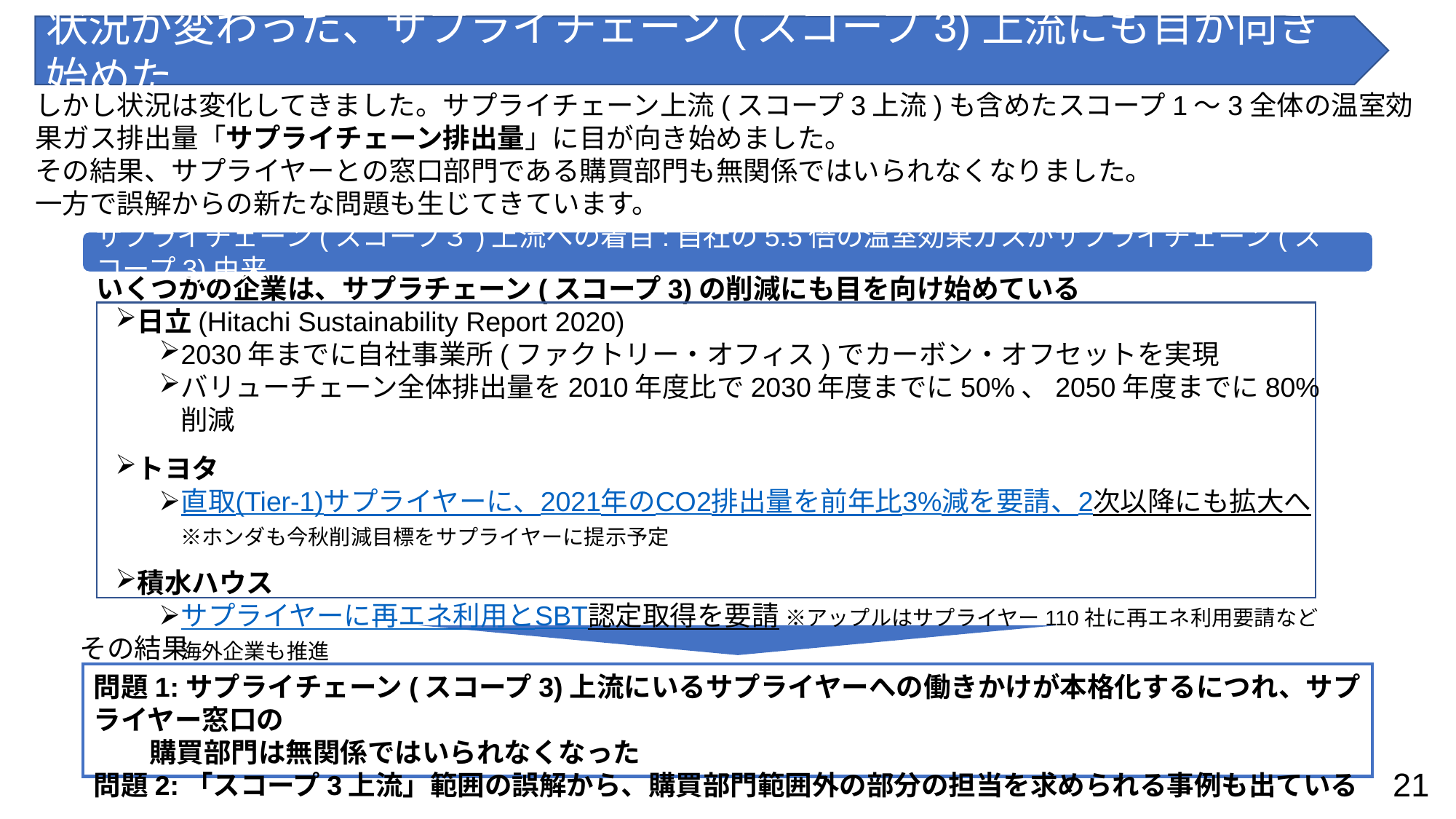

状況が変わった、サプライチェーン(スコープ3)上流にも目が向き始めた
しかし状況は変化してきました。サプライチェーン上流(スコープ3上流)も含めたスコープ1～3全体の温室効果ガス排出量「サプライチェーン排出量」に目が向き始めました。
その結果、サプライヤーとの窓口部門である購買部門も無関係ではいられなくなりました。
一方で誤解からの新たな問題も生じてきています。
サプライチェーン(スコープ３)上流への着目:自社の5.5倍の温室効果ガスがサプライチェーン(スコープ3)由来
いくつかの企業は、サプラチェーン(スコープ3)の削減にも目を向け始めている

日立(Hitachi Sustainability Report 2020)
2030年までに自社事業所(ファクトリー・オフィス)でカーボン・オフセットを実現
バリューチェーン全体排出量を2010年度比で2030年度までに50%、2050年度までに80%削減
トヨタ
直取(Tier-1)サプライヤーに、2021年のCO2排出量を前年比3%減を要請、2次以降にも拡大へ
※ホンダも今秋削減目標をサプライヤーに提示予定

積水ハウス
サプライヤーに再エネ利用とSBT認定取得を要請 ※アップルはサプライヤー110社に再エネ利用要請など海外企業も推進

その結果
問題1:サプライチェーン(スコープ3)上流にいるサプライヤーへの働きかけが本格化するにつれ、サプライヤー窓口の
         購買部門は無関係ではいられなくなった
問題2:「スコープ3上流」範囲の誤解から、購買部門範囲外の部分の担当を求められる事例も出ている